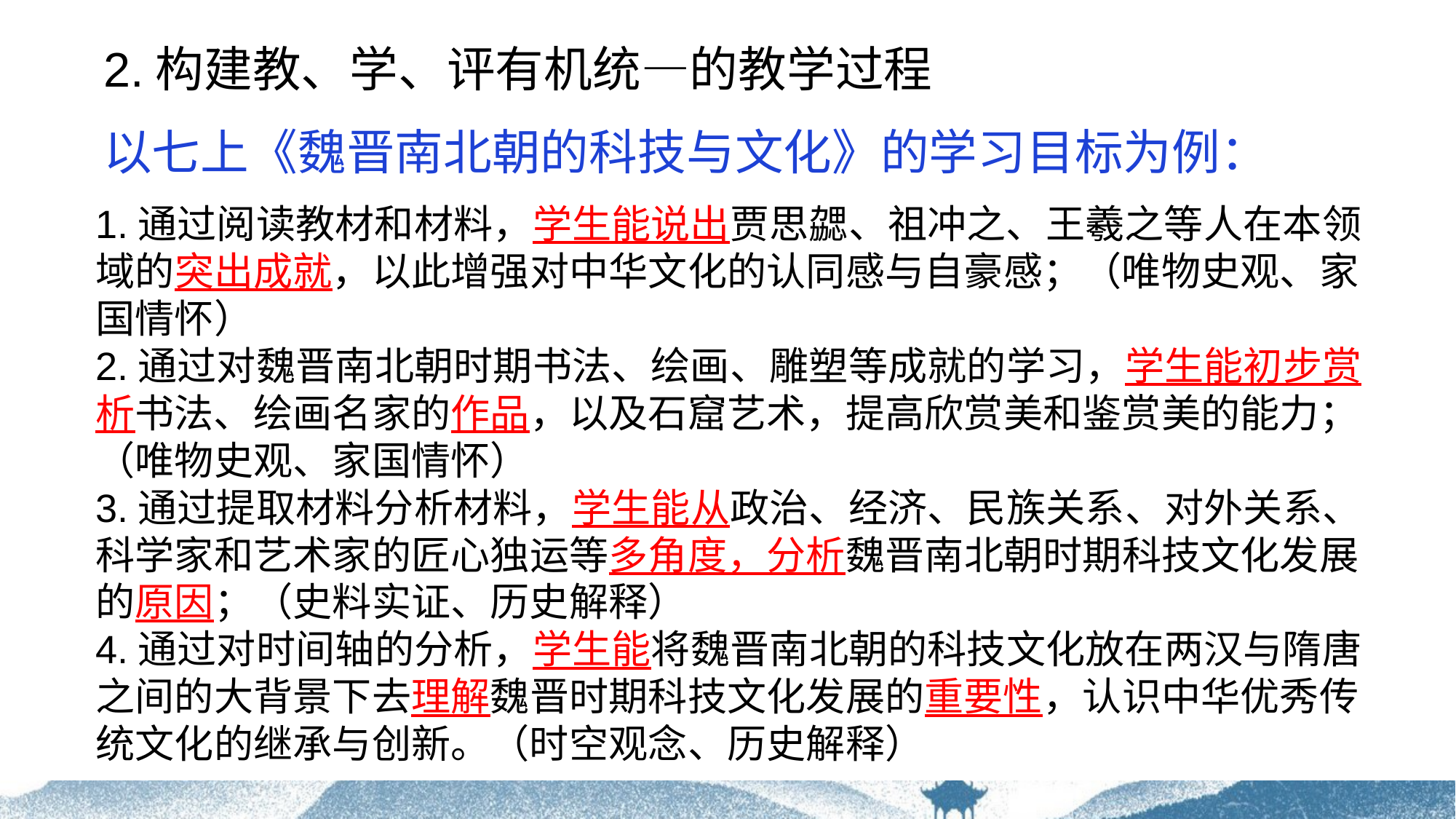

2.构建教、学、评有机统—的教学过程
以七上《魏晋南北朝的科技与文化》的学习目标为例：
1.通过阅读教材和材料，学生能说出贾思勰、祖冲之、王羲之等人在本领域的突出成就，以此增强对中华文化的认同感与自豪感；（唯物史观、家国情怀）2.通过对魏晋南北朝时期书法、绘画、雕塑等成就的学习，学生能初步赏析书法、绘画名家的作品，以及石窟艺术，提高欣赏美和鉴赏美的能力；（唯物史观、家国情怀）3.通过提取材料分析材料，学生能从政治、经济、民族关系、对外关系、科学家和艺术家的匠心独运等多角度，分析魏晋南北朝时期科技文化发展的原因；（史料实证、历史解释）4.通过对时间轴的分析，学生能将魏晋南北朝的科技文化放在两汉与隋唐之间的大背景下去理解魏晋时期科技文化发展的重要性，认识中华优秀传统文化的继承与创新。（时空观念、历史解释）